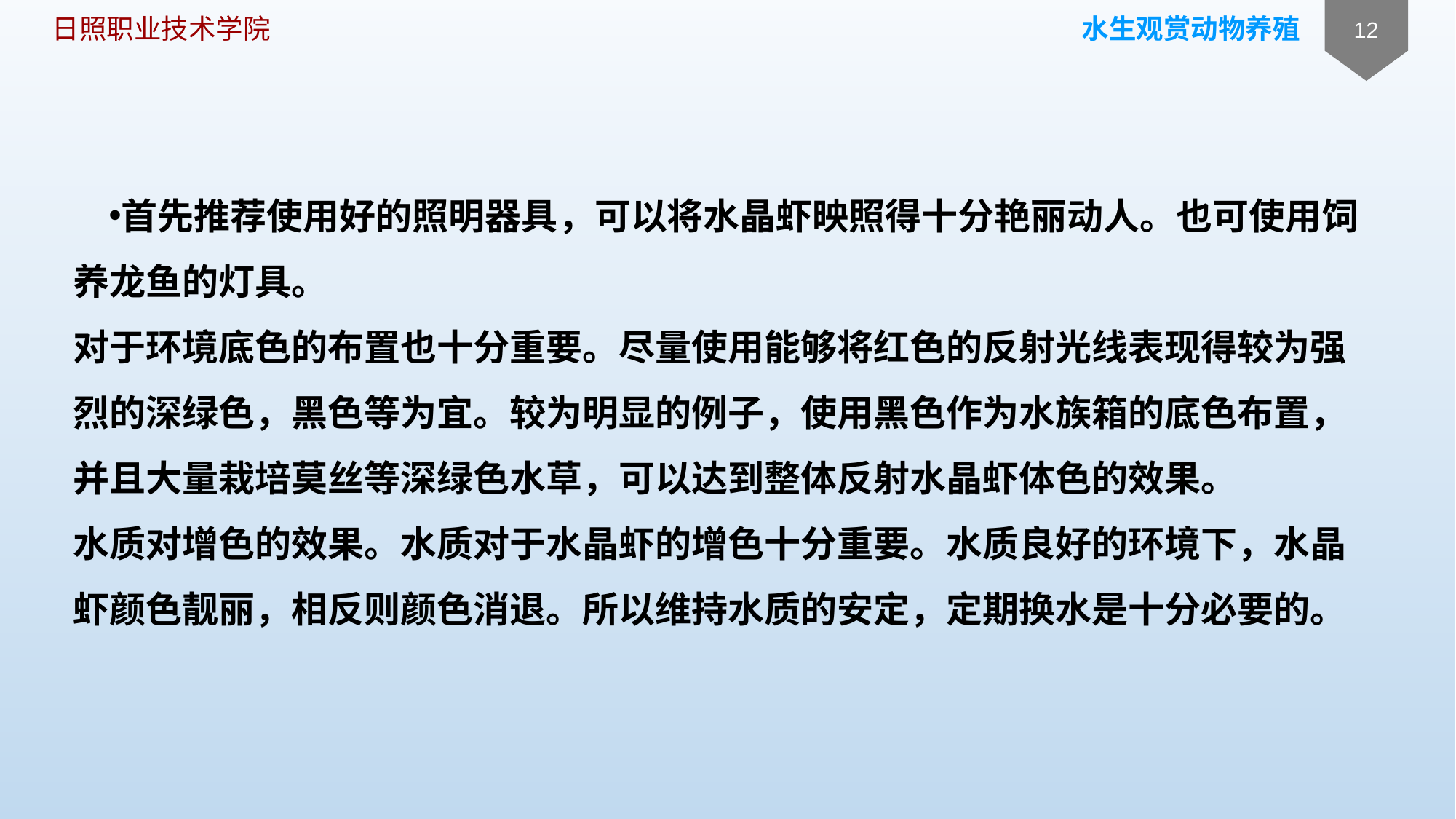

首先推荐使用好的照明器具，可以将水晶虾映照得十分艳丽动人。也可使用饲养龙鱼的灯具。
对于环境底色的布置也十分重要。尽量使用能够将红色的反射光线表现得较为强烈的深绿色，黑色等为宜。较为明显的例子，使用黑色作为水族箱的底色布置，并且大量栽培莫丝等深绿色水草，可以达到整体反射水晶虾体色的效果。
水质对增色的效果。水质对于水晶虾的增色十分重要。水质良好的环境下，水晶虾颜色靓丽，相反则颜色消退。所以维持水质的安定，定期换水是十分必要的。